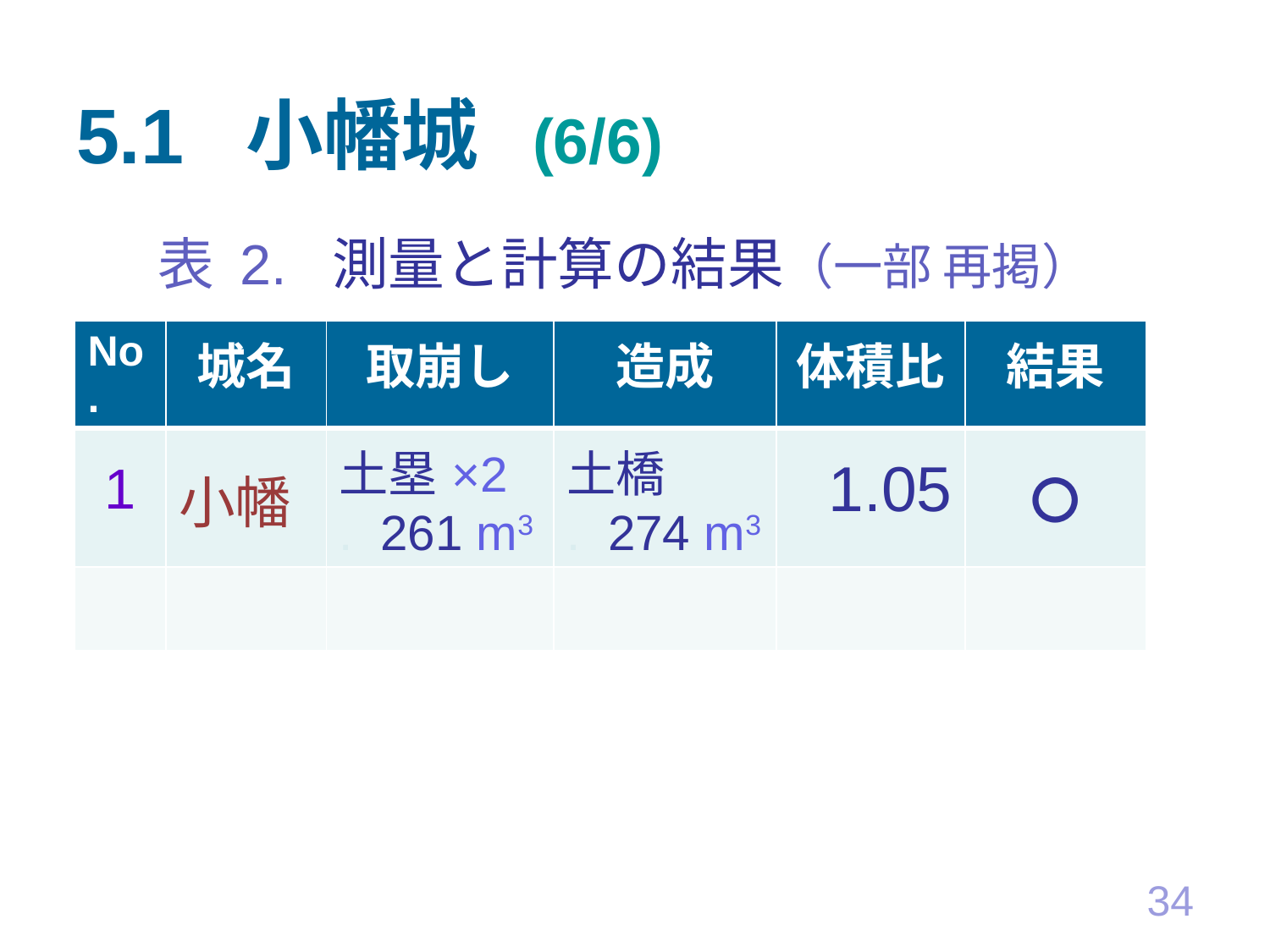

# 5.1  小幡城  (6/6)
表 2.  測量と計算の結果（一部 再掲）

| No. | 城名 | 取崩し | 造成 | 体積比 | 結果 |
| --- | --- | --- | --- | --- | --- |
| 1 | 小幡 | 土塁×2 . 261 m3 | 土橋 　 . 274 m3 | 1.05 | 〇 |
|  |  |  |  |  |  |
34